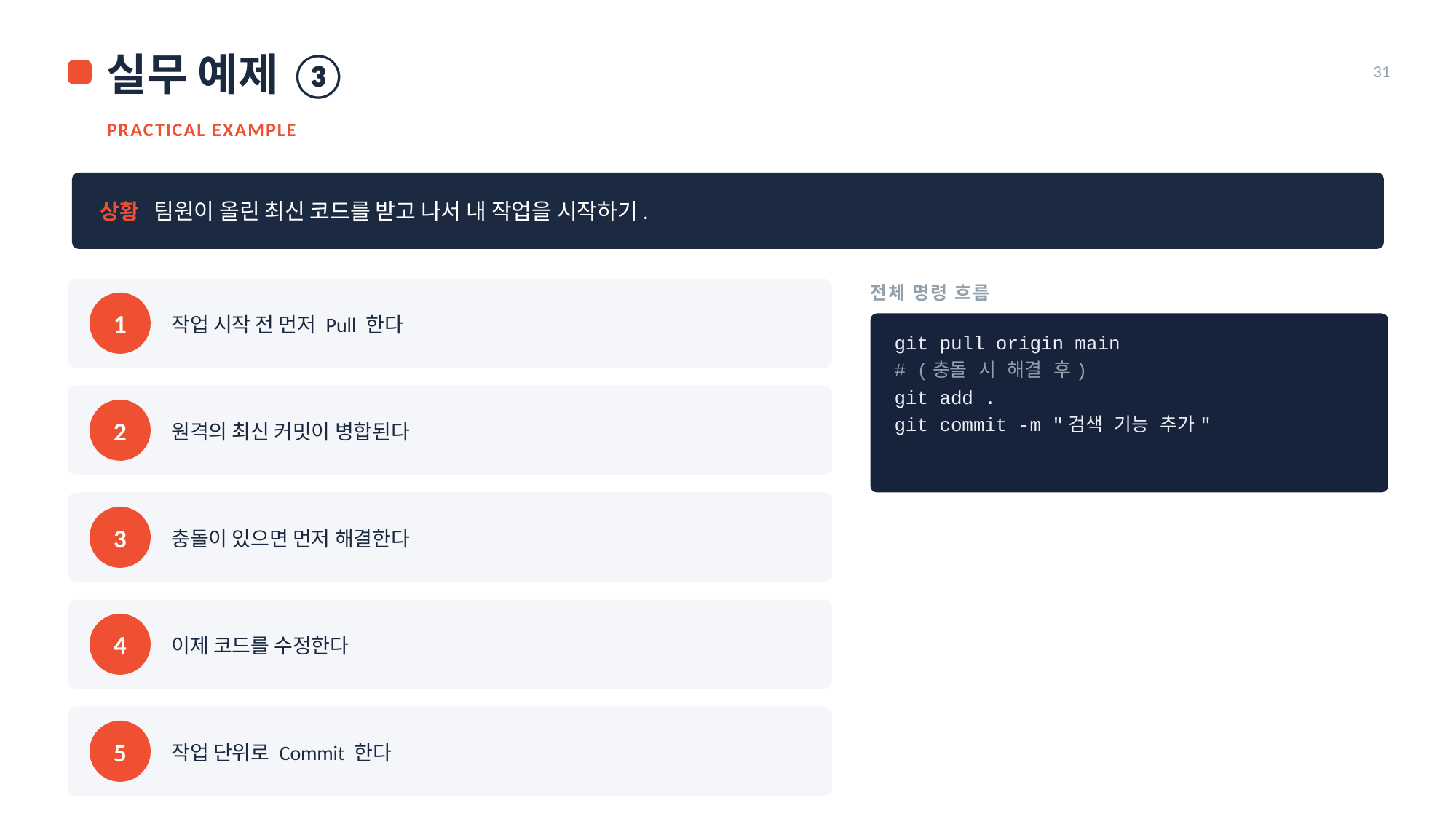

실무 예제 ③
31

PRACTICAL EXAMPLE

상황   팀원이 올린 최신 코드를 받고 나서 내 작업을 시작하기.
전체 명령 흐름

작업 시작 전 먼저 Pull 한다

1

git pull origin main
# (충돌 시 해결 후)
git add .
git commit -m "검색 기능 추가"

원격의 최신 커밋이 병합된다

2

충돌이 있으면 먼저 해결한다

3

이제 코드를 수정한다

4

작업 단위로 Commit 한다

5